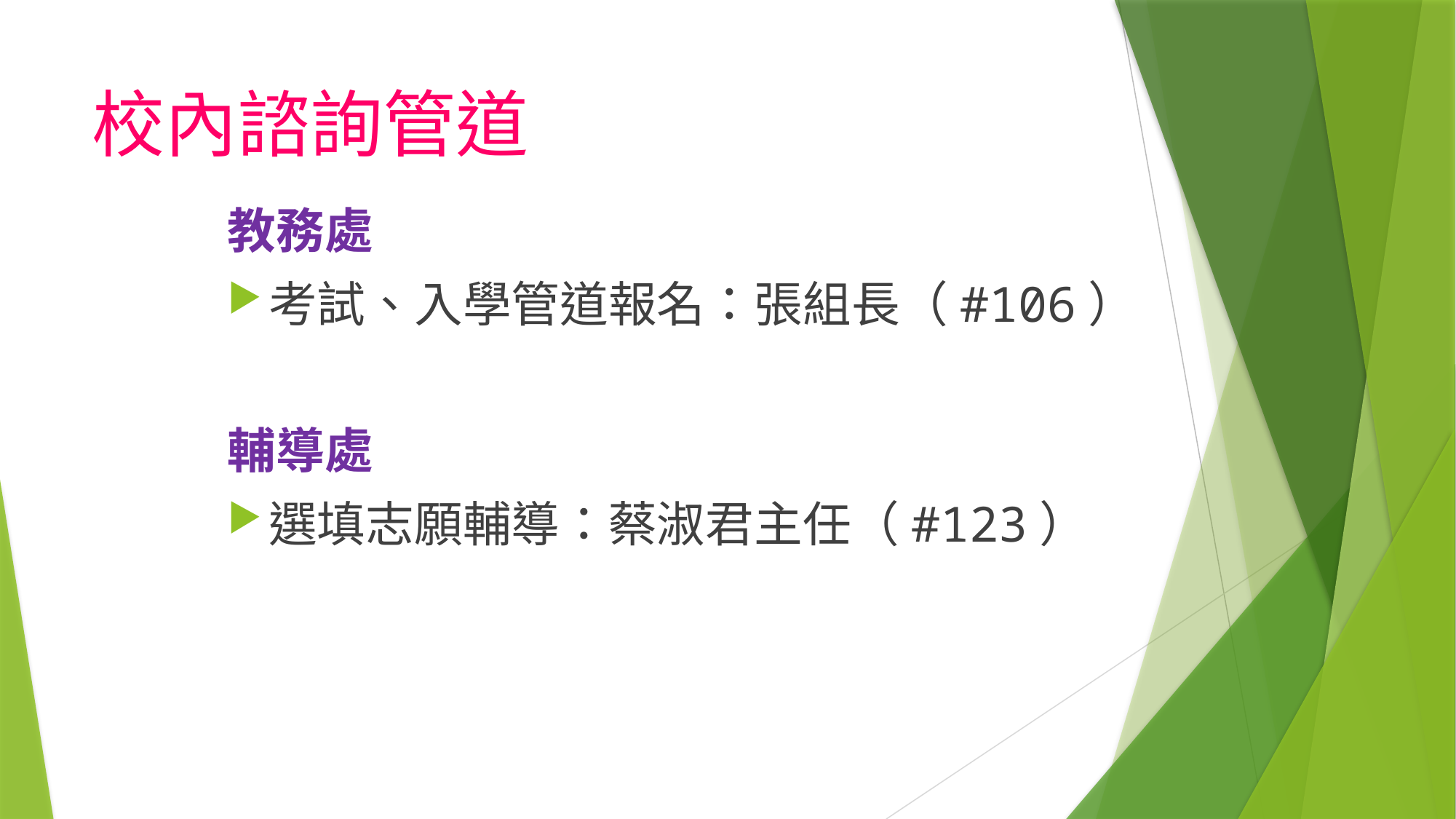

# 校內諮詢管道
教務處
考試、入學管道報名：張組長（#106）

輔導處
選填志願輔導：蔡淑君主任（#123）